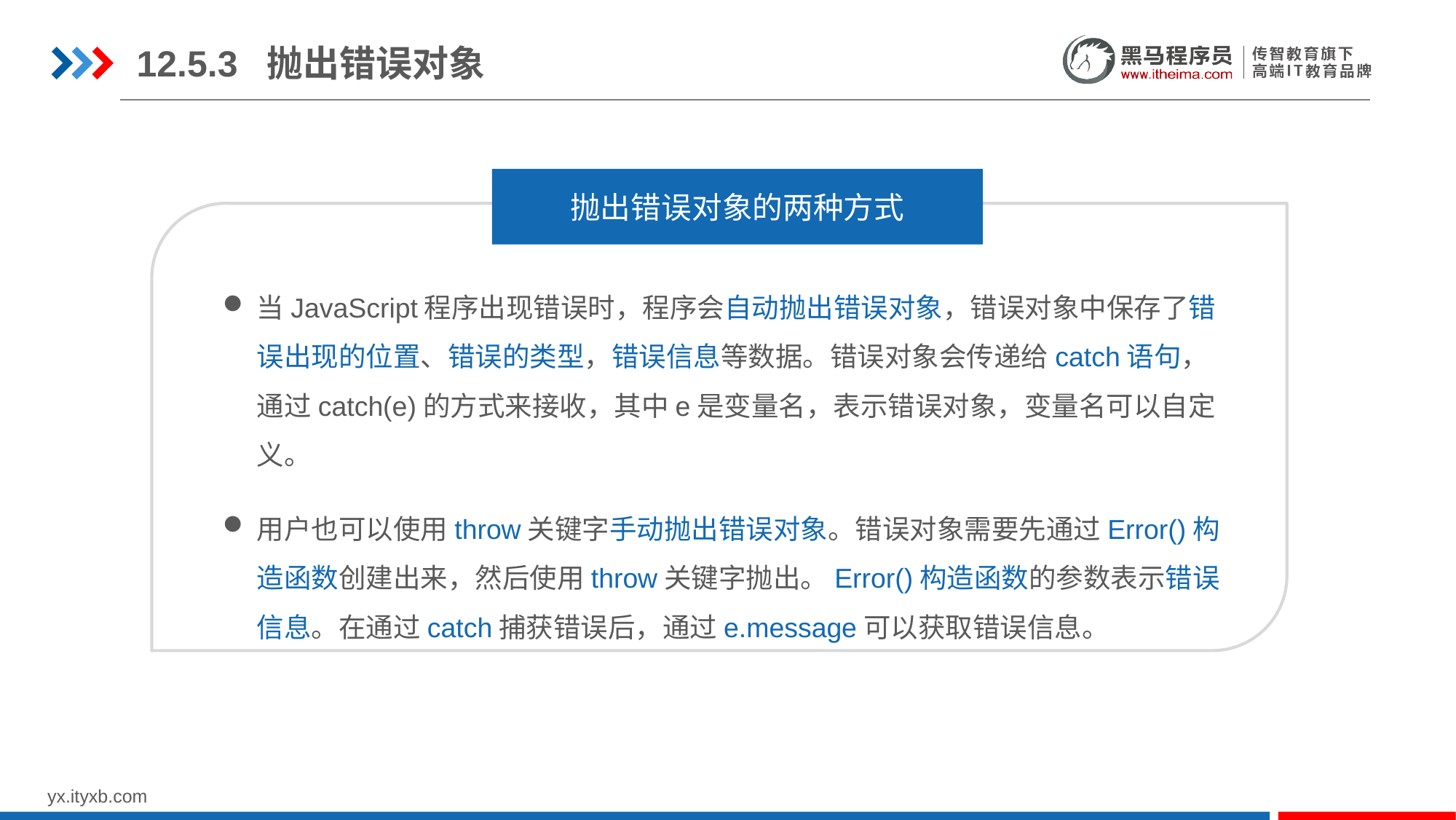

12.5.3  抛出错误对象
抛出错误对象的两种方式

当JavaScript程序出现错误时，程序会自动抛出错误对象，错误对象中保存了错误出现的位置、错误的类型，错误信息等数据。错误对象会传递给catch语句，通过catch(e)的方式来接收，其中e是变量名，表示错误对象，变量名可以自定义。

用户也可以使用throw关键字手动抛出错误对象。错误对象需要先通过Error()构造函数创建出来，然后使用throw关键字抛出。Error()构造函数的参数表示错误信息。在通过catch捕获错误后，通过e.message可以获取错误信息。